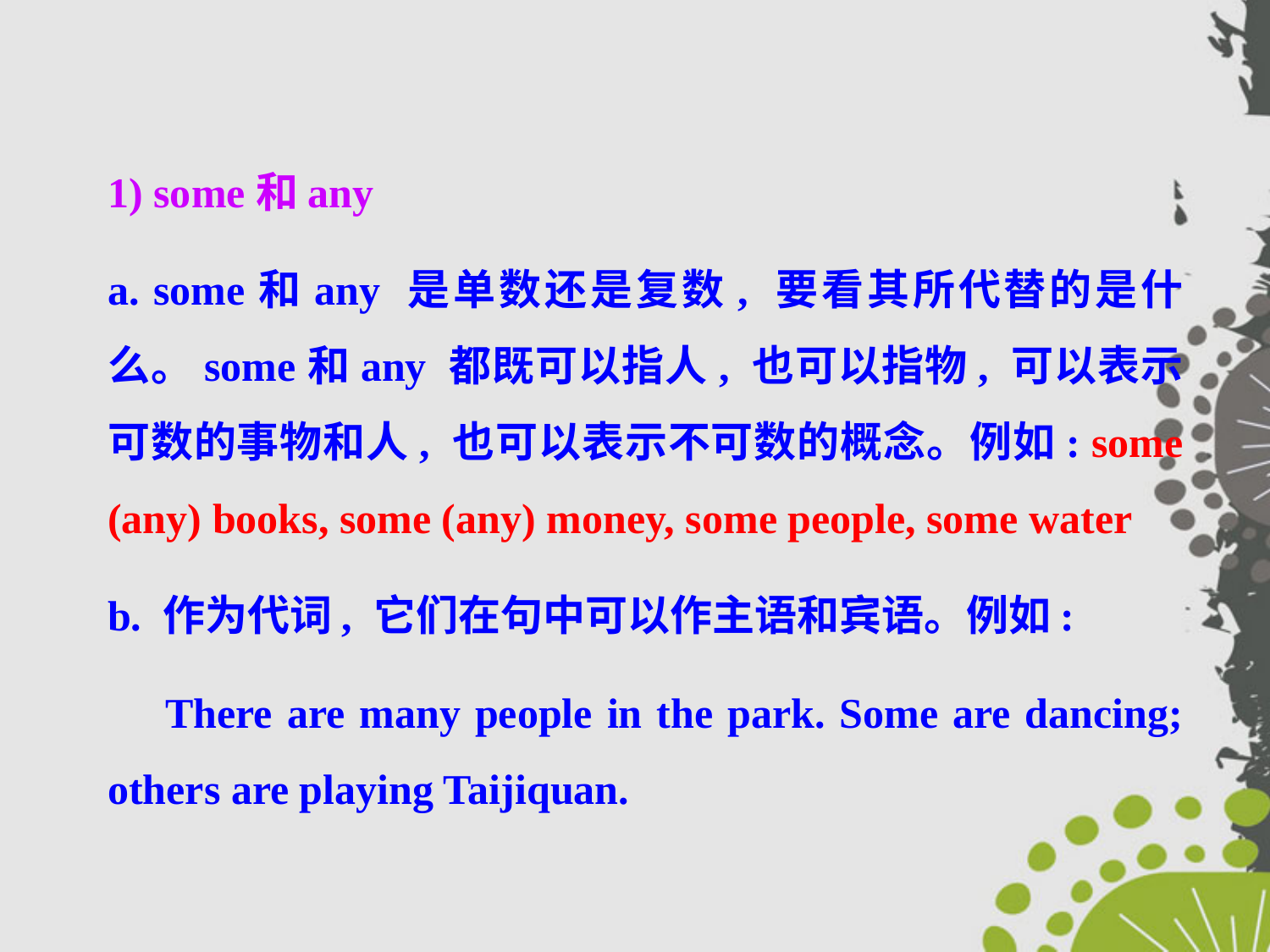

1) some和any
a. some和any 是单数还是复数, 要看其所代替的是什么。some和any 都既可以指人, 也可以指物, 可以表示可数的事物和人, 也可以表示不可数的概念。例如: some (any) books, some (any) money, some people, some water
b. 作为代词, 它们在句中可以作主语和宾语。例如:
    There are many people in the park. Some are dancing; others are playing Taijiquan.